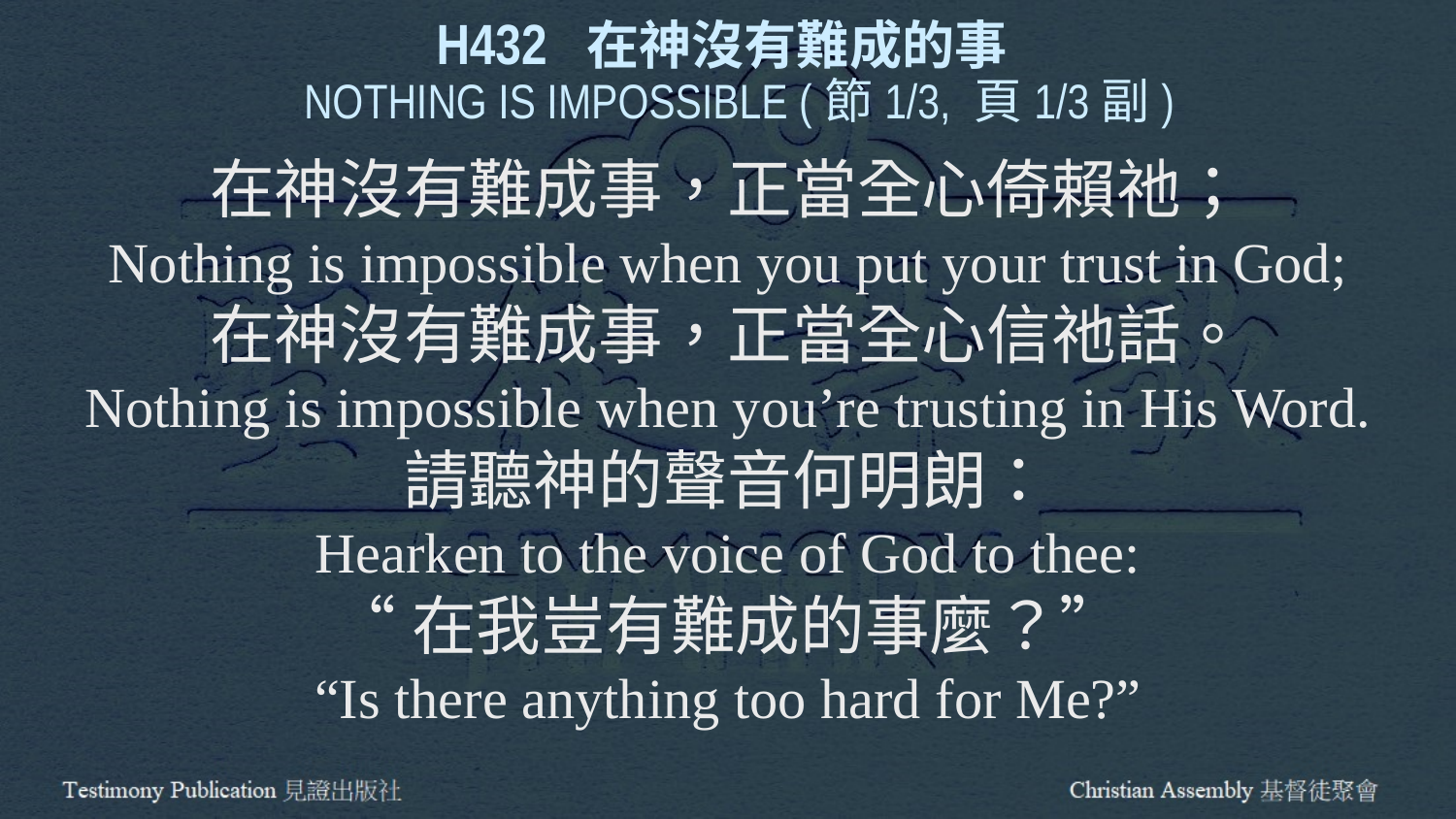

H432  在神沒有難成的事
 NOTHING IS IMPOSSIBLE (節1/3, 頁1/3副)
在神沒有難成事，正當全心倚賴祂；
Nothing is impossible when you put your trust in God;
在神沒有難成事，正當全心信祂話。
Nothing is impossible when you’re trusting in His Word.
請聽神的聲音何明朗：
Hearken to the voice of God to thee:
“在我豈有難成的事麼？”
“Is there anything too hard for Me?”